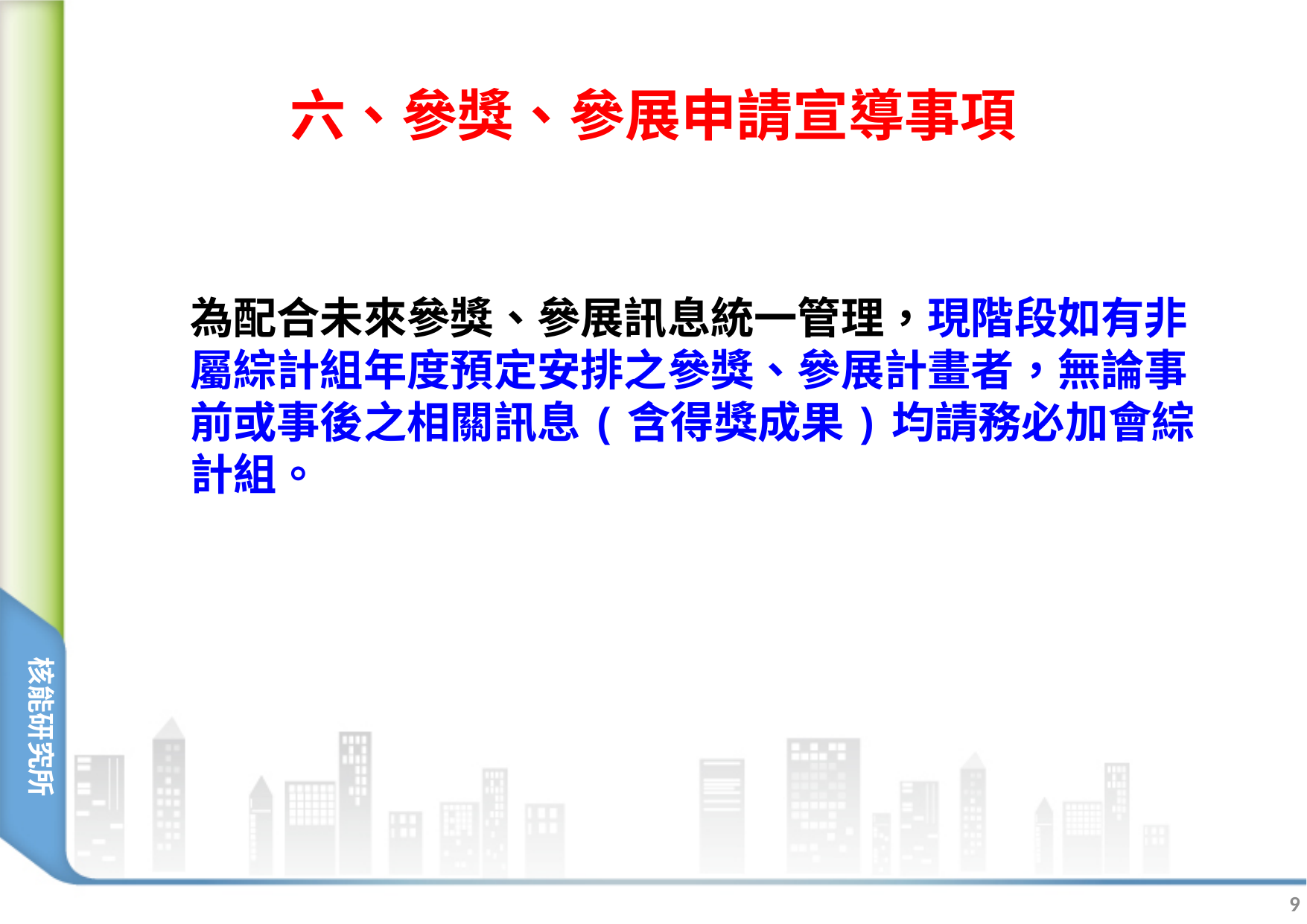

# 六、參獎、參展申請宣導事項

為配合未來參獎、參展訊息統一管理，現階段如有非屬綜計組年度預定安排之參獎、參展計畫者，無論事前或事後之相關訊息(含得獎成果)均請務必加會綜計組。
9